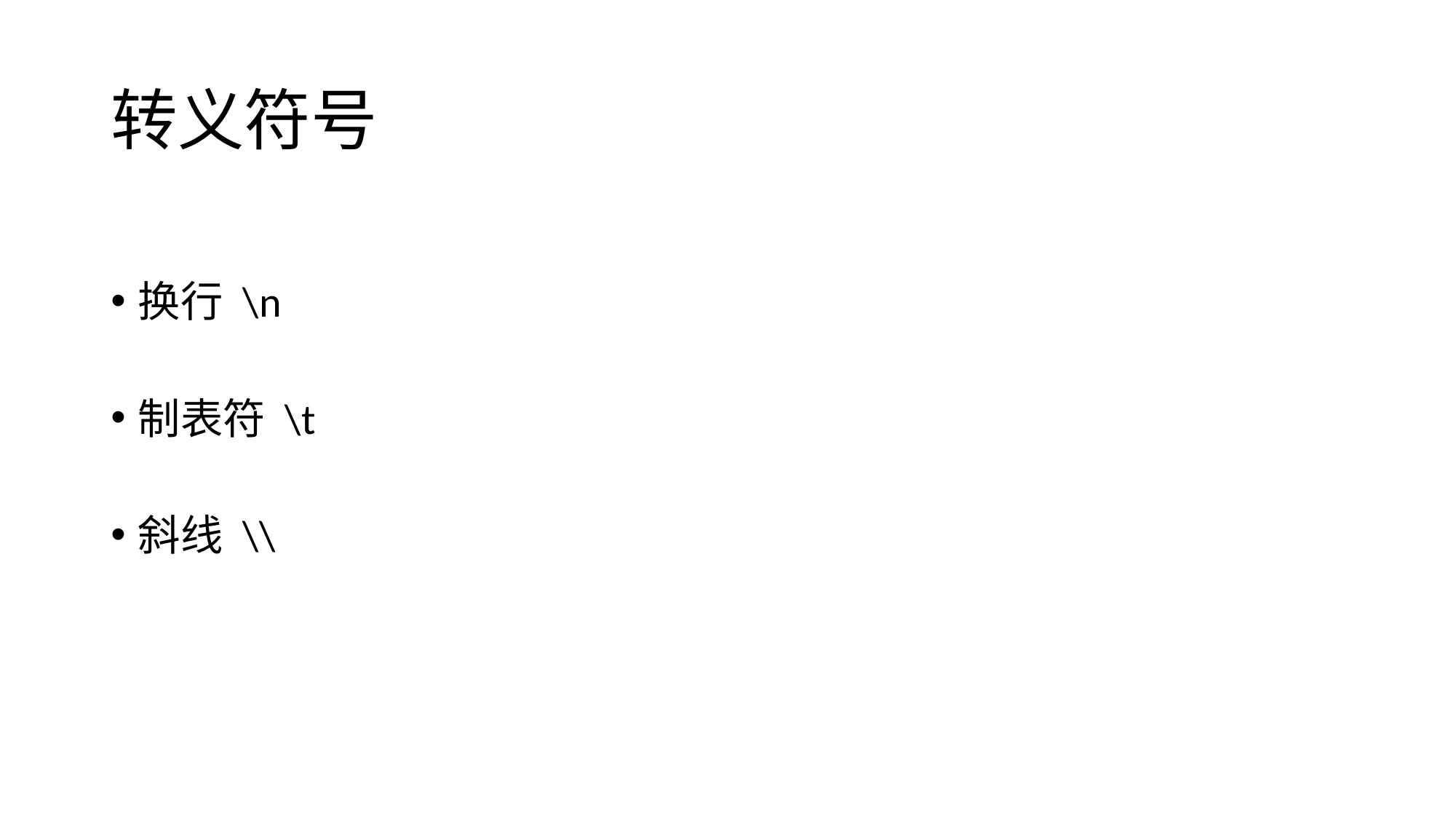

# 转义符号
换行 \n
制表符 \t
斜线 \\